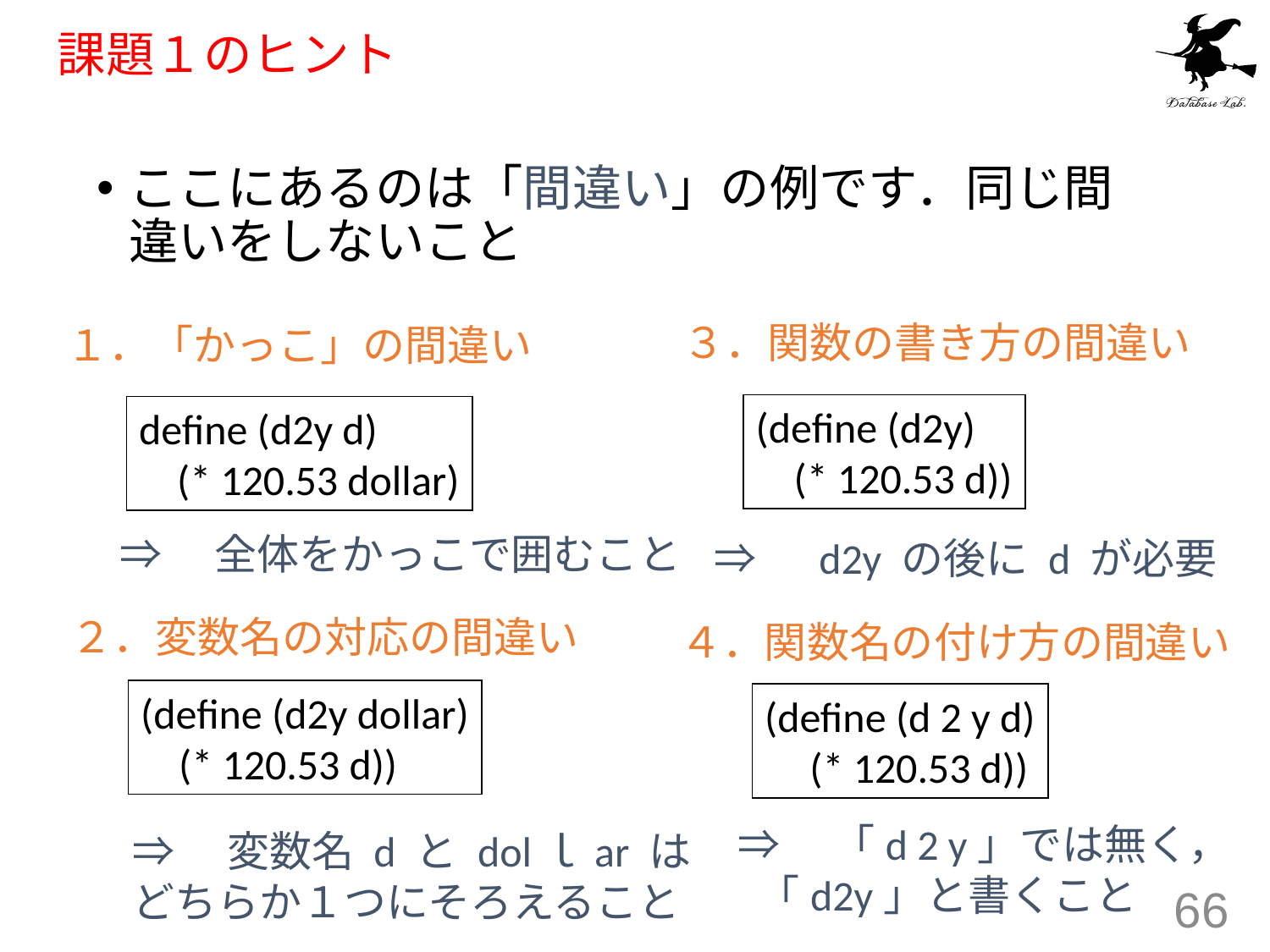

# 課題１のヒント
ここにあるのは「間違い」の例です．同じ間違いをしないこと
３．関数の書き方の間違い
１．「かっこ」の間違い
(define (d2y)
    (* 120.53 d))
define (d2y d)
    (* 120.53 dollar)
⇒　全体をかっこで囲むこと
⇒　d2y の後に d が必要
２．変数名の対応の間違い
４．関数名の付け方の間違い
(define (d2y dollar)
    (* 120.53 d))
(define (d 2 y d)
    (* 120.53 d))
⇒　「d 2 y」では無く，
 「d2y」と書くこと
⇒　変数名 d と dolｌar は
どちらか１つにそろえること
66